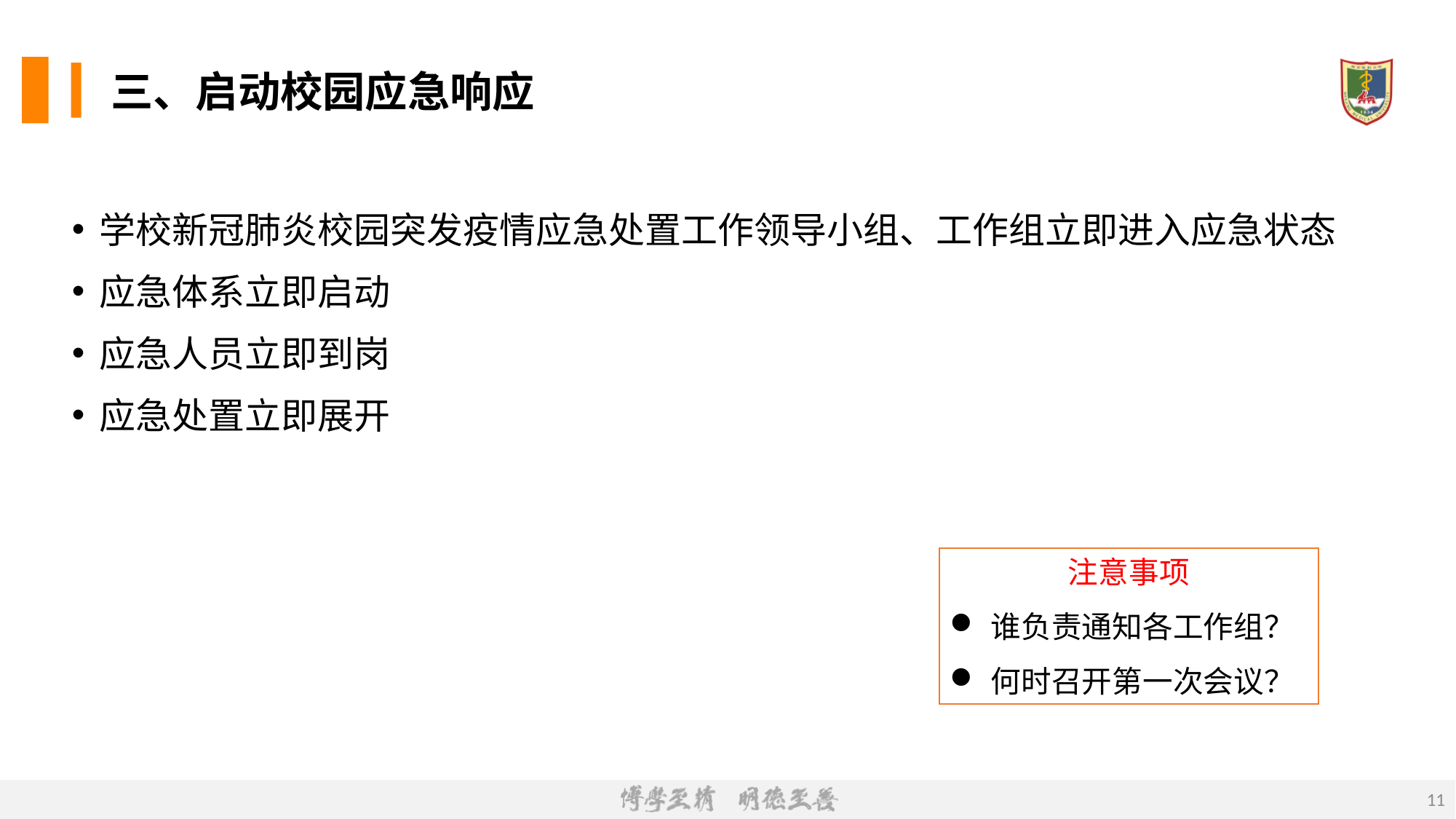

# 三、启动校园应急响应
学校新冠肺炎校园突发疫情应急处置工作领导小组、工作组立即进入应急状态
应急体系立即启动
应急人员立即到岗
应急处置立即展开

注意事项
谁负责通知各工作组？
何时召开第一次会议？
11